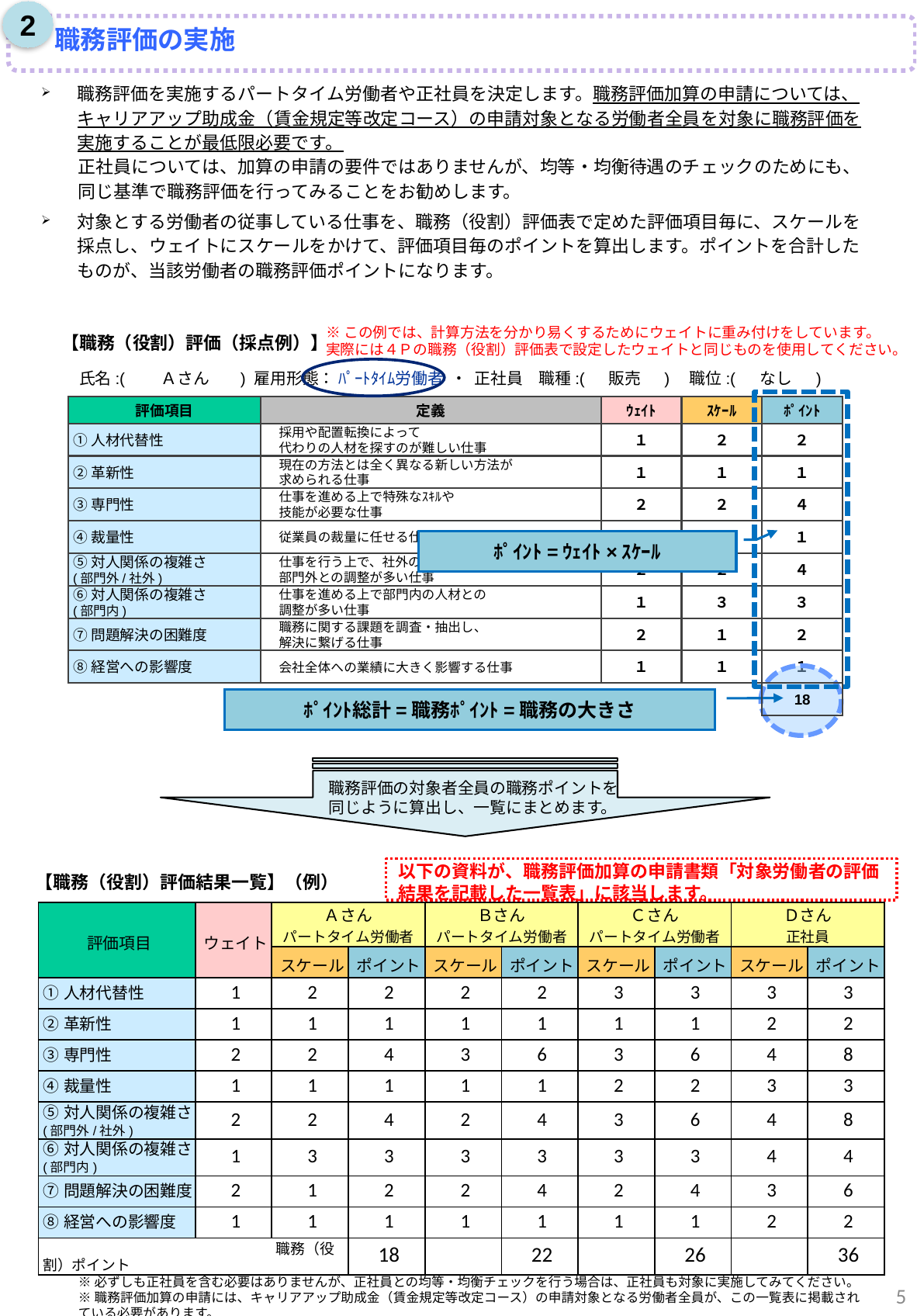

2
　 職務評価の実施
職務評価を実施するパートタイム労働者や正社員を決定します。職務評価加算の申請については、キャリアアップ助成金（賃金規定等改定コース）の申請対象となる労働者全員を対象に職務評価を実施することが最低限必要です。
正社員については、加算の申請の要件ではありませんが、均等・均衡待遇のチェックのためにも、同じ基準で職務評価を行ってみることをお勧めします。
対象とする労働者の従事している仕事を、職務（役割）評価表で定めた評価項目毎に、スケールを採点し、ウェイトにスケールをかけて、評価項目毎のポイントを算出します。ポイントを合計したものが、当該労働者の職務評価ポイントになります。

※この例では、計算方法を分かり易くするためにウェイトに重み付けをしています。
実際には４Ｐの職務（役割）評価表で設定したウェイトと同じものを使用してください。
【職務（役割）評価（採点例）】

氏名:(　　Ａさん　   ) 雇用形態： ﾊﾟｰﾄﾀｲﾑ労働者  ・  正社員　職種:(　 販売 　)　職位:( 　なし 　)

評価項目
定義
ｳｪｲﾄ
ｽｹｰﾙ
①人材代替性
採用や配置転換によって
代わりの人材を探すのが難しい仕事
１
２
②革新性
現在の方法とは全く異なる新しい方法が
求められる仕事
１
１
③専門性
仕事を進める上で特殊なｽｷﾙや
技能が必要な仕事
２
２
④裁量性
従業員の裁量に任せる仕事
１
１
⑤対人関係の複雑さ
(部門外/社外)
仕事を行う上で、社外の取引先や顧客、
部門外との調整が多い仕事
２
２
⑥対人関係の複雑さ
(部門内)
仕事を進める上で部門内の人材との
調整が多い仕事
１
３
⑦問題解決の困難度
職務に関する課題を調査・抽出し、
解決に繋げる仕事
２
１
⑧経営への影響度
会社全体への業績に大きく影響する仕事
１
ﾎﾟｲﾝﾄ
２
１
１
ﾎﾟｲﾝﾄ=ｳｪｲﾄ×ｽｹｰﾙ
４
３
２

ﾎﾟｲﾝﾄ総計=職務ﾎﾟｲﾝﾄ=職務の大きさ
４
18
１
１

職務評価の対象者全員の職務ポイントを同じように算出し、一覧にまとめます。
以下の資料が、職務評価加算の申請書類「対象労働者の評価結果を記載した一覧表」に該当します。
【職務（役割）評価結果一覧】（例）
| 評価項目 | ウェイト | Ａさん パートタイム労働者 |  | Ｂさん パートタイム労働者 |  | Ｃさん パートタイム労働者 |  | Ｄさん 正社員 |  |
| --- | --- | --- | --- | --- | --- | --- | --- | --- | --- |
|  |  | スケール | ポイント | スケール | ポイント | スケール | ポイント | スケール | ポイント |
| ①人材代替性 | 1 | 2 | 2 | 2 | 2 | 3 | 3 | 3 | 3 |
| ②革新性 | 1 | 1 | 1 | 1 | 1 | 1 | 1 | 2 | 2 |
| ③専門性 | 2 | 2 | 4 | 3 | 6 | 3 | 6 | 4 | 8 |
| ④裁量性 | 1 | 1 | 1 | 1 | 1 | 2 | 2 | 3 | 3 |
| ⑤対人関係の複雑さ (部門外/社外) | 2 | 2 | 4 | 2 | 4 | 3 | 6 | 4 | 8 |
| ⑥対人関係の複雑さ (部門内) | 1 | 3 | 3 | 3 | 3 | 3 | 3 | 4 | 4 |
| ⑦問題解決の困難度 | 2 | 1 | 2 | 2 | 4 | 2 | 4 | 3 | 6 |
| ⑧経営への影響度 | 1 | 1 | 1 | 1 | 1 | 1 | 1 | 2 | 2 |
| 職務（役割）ポイント |  |  | 18 |  | 22 |  | 26 |  | 36 |
5
※必ずしも正社員を含む必要はありませんが、正社員との均等・均衡チェックを行う場合は、正社員も対象に実施してみてください。
※職務評価加算の申請には、キャリアアップ助成金（賃金規定等改定コース）の申請対象となる労働者全員が、この一覧表に掲載されている必要があります。